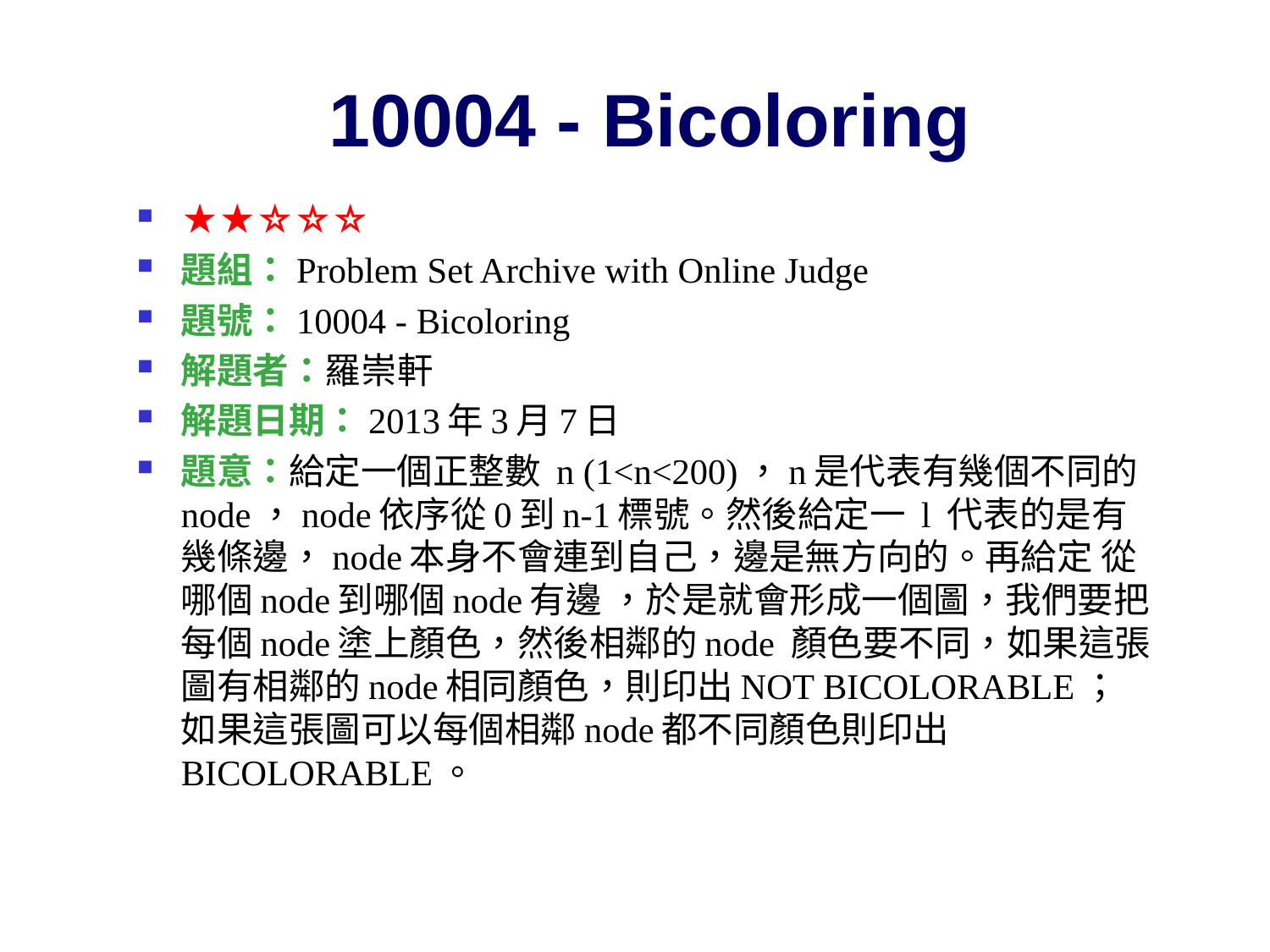

10004 - Bicoloring

★★☆☆☆
題組：Problem Set Archive with Online Judge
題號：10004 - Bicoloring
解題者：羅崇軒
解題日期：2013年3月7日
題意：給定一個正整數 n (1<n<200)，n是代表有幾個不同的node，node依序從0到n-1標號。然後給定一 l 代表的是有幾條邊，node本身不會連到自己，邊是無方向的。再給定 從哪個node到哪個node有邊 ，於是就會形成一個圖，我們要把每個node塗上顏色，然後相鄰的node 顏色要不同，如果這張圖有相鄰的node相同顏色，則印出NOT BICOLORABLE；如果這張圖可以每個相鄰node都不同顏色則印出BICOLORABLE。